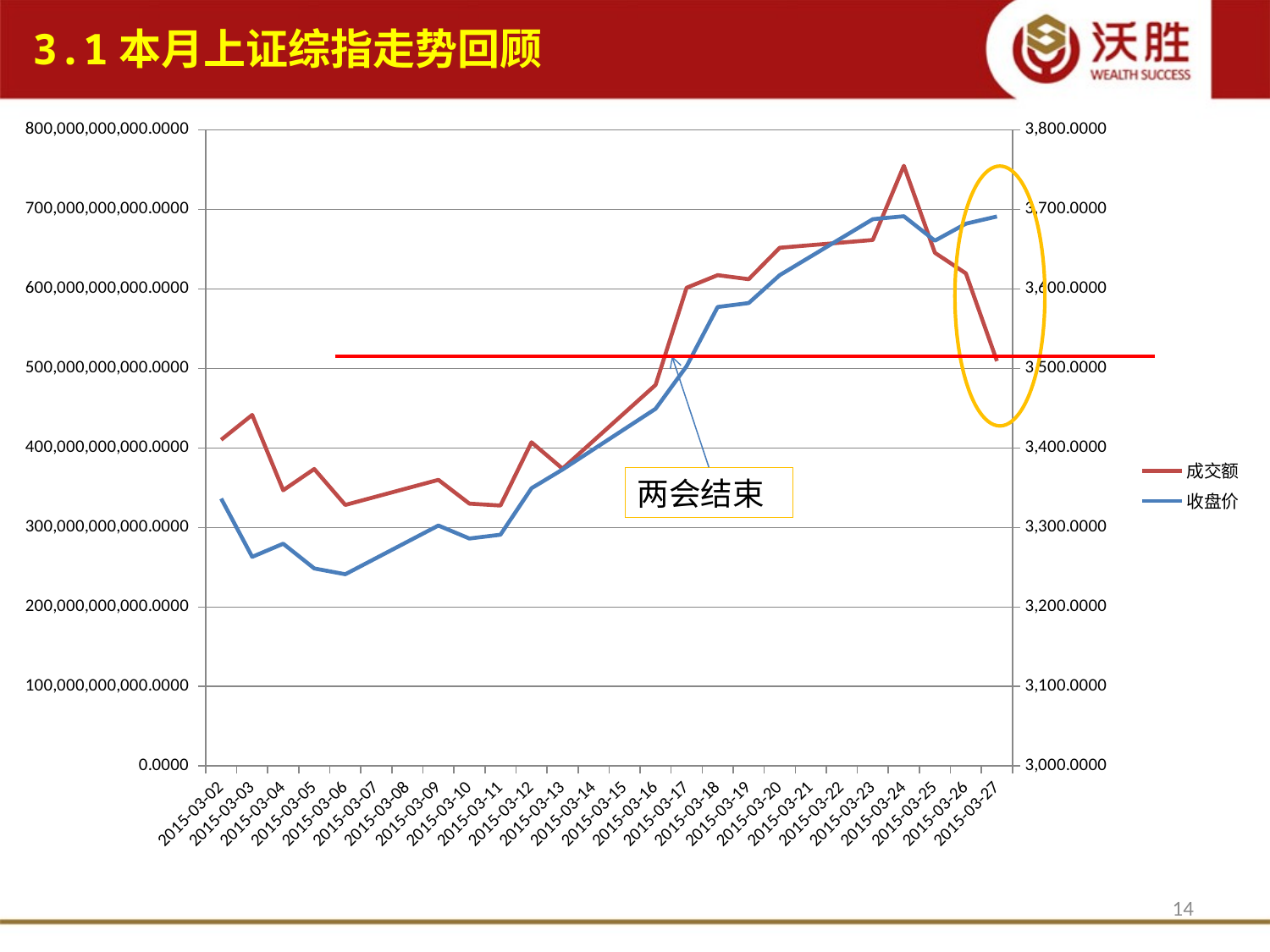

3.1本月上证综指走势回顾

### Chart

| Category | 成交额 | 收盘价 |
|---|---|---|
| 42065 | 410259559474.0 | 3336.284999999999 |
| 42066 | 441593480102.0 | 3263.052 |
| 42067 | 346789769320.0 | 3279.533 |
| 42068 | 373579996448.0 | 3248.476 |
| 42069 | 328344152930.0 | 3241.186999999999 |
| 42072 | 359927522111.0 | 3302.408 |
| 42073 | 329955974292.0 | 3286.0679999999998 |
| 42074 | 327573066473.0 | 3290.9 |
| 42075 | 407192390375.0 | 3349.323 |
| 42076 | 374041421892.0 | 3372.911000000001 |
| 42079 | 479355307996.0 | 3449.305 |
| 42080 | 601500660539.0 | 3502.847 |
| 42081 | 617366988734.0 | 3577.301 |
| 42082 | 612249692064.0 | 3582.271 |
| 42083 | 651771976728.0 | 3617.318 |
| 42086 | 661574620089.0 | 3687.727999999999 |
| 42087 | 754884734760.0 | 3691.4100000000008 |
| 42088 | 645498915766.0 | 3660.726999999999 |
| 42089 | 619515611668.0 | 3682.095 |
| 42090 | 509298462950.0 | 3691.096 |
两会结束
14